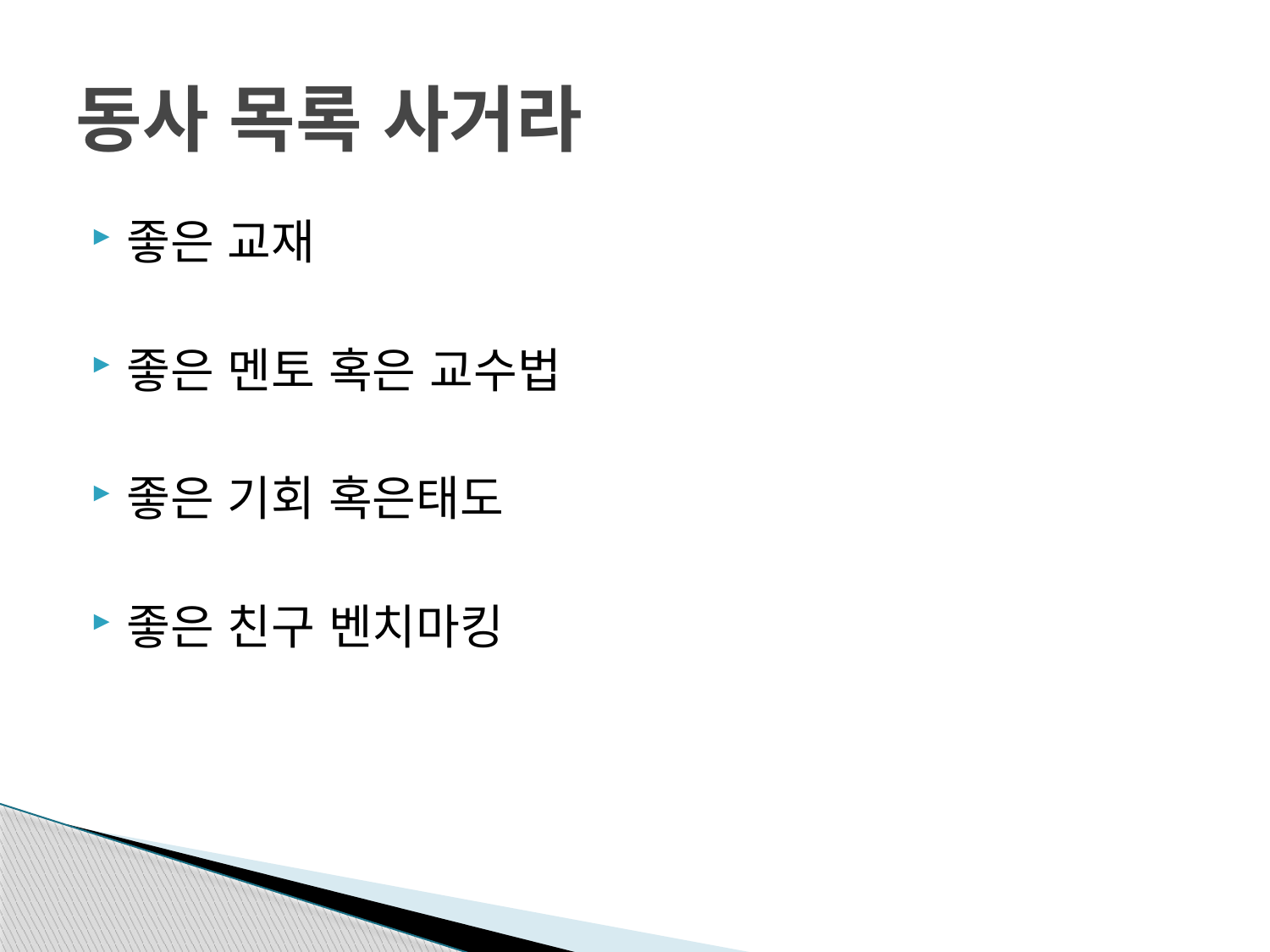

# 동사 목록 사거라
좋은 교재

좋은 멘토 혹은 교수법

좋은 기회 혹은태도

좋은 친구 벤치마킹